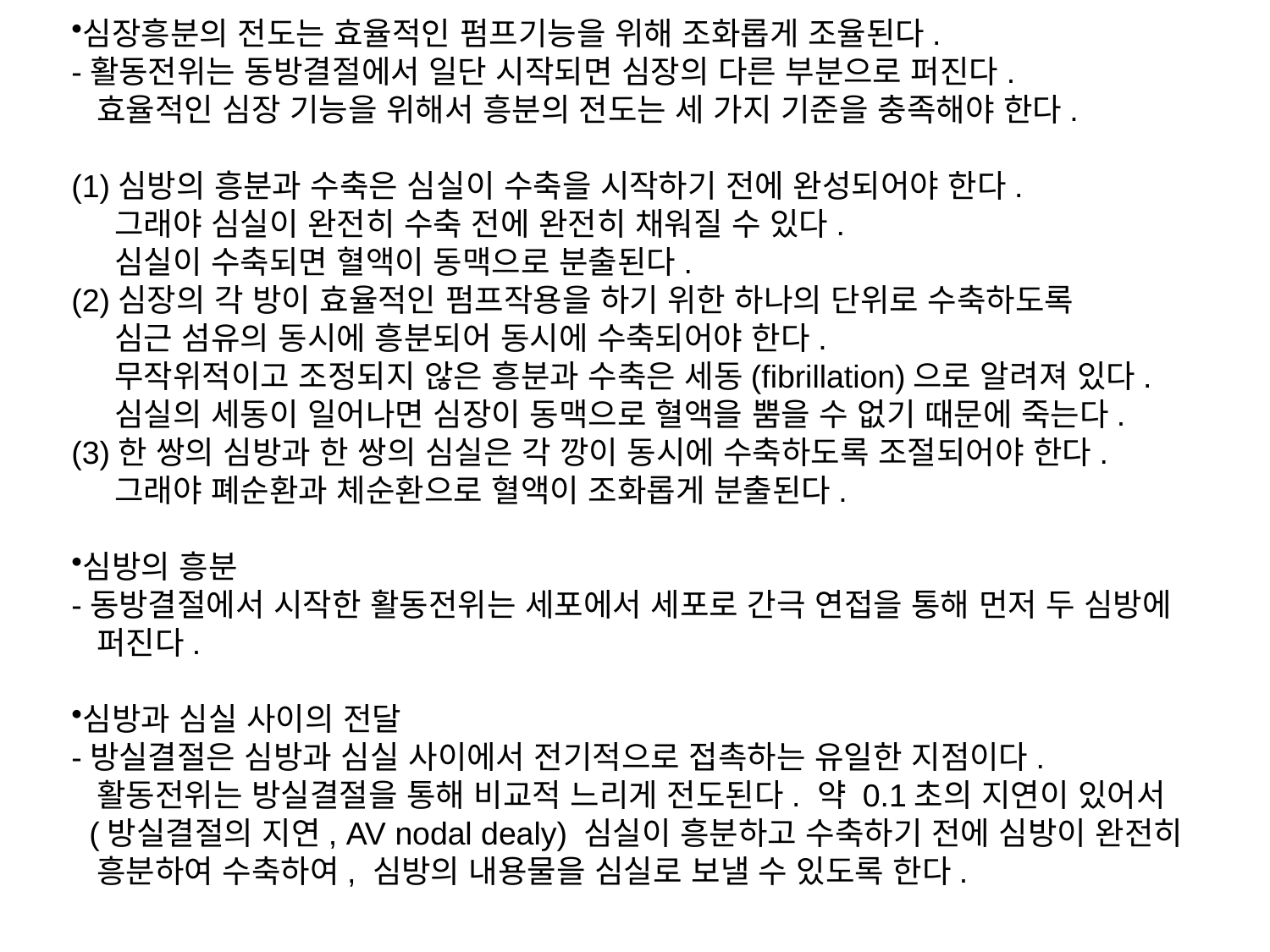

심장흥분의 전도는 효율적인 펌프기능을 위해 조화롭게 조율된다.
-활동전위는 동방결절에서 일단 시작되면 심장의 다른 부분으로 퍼진다.
  효율적인 심장 기능을 위해서 흥분의 전도는 세 가지 기준을 충족해야 한다.

(1)심방의 흥분과 수축은 심실이 수축을 시작하기 전에 완성되어야 한다.
    그래야 심실이 완전히 수축 전에 완전히 채워질 수 있다.
    심실이 수축되면 혈액이 동맥으로 분출된다.
(2)심장의 각 방이 효율적인 펌프작용을 하기 위한 하나의 단위로 수축하도록
    심근 섬유의 동시에 흥분되어 동시에 수축되어야 한다.
    무작위적이고 조정되지 않은 흥분과 수축은 세동(fibrillation)으로 알려져 있다.
    심실의 세동이 일어나면 심장이 동맥으로 혈액을 뿜을 수 없기 때문에 죽는다.
(3)한 쌍의 심방과 한 쌍의 심실은 각 깡이 동시에 수축하도록 조절되어야 한다.
    그래야 폐순환과 체순환으로 혈액이 조화롭게 분출된다.

심방의 흥분
-동방결절에서 시작한 활동전위는 세포에서 세포로 간극 연접을 통해 먼저 두 심방에
  퍼진다.

심방과 심실 사이의 전달
-방실결절은 심방과 심실 사이에서 전기적으로 접촉하는 유일한 지점이다.
  활동전위는 방실결절을 통해 비교적 느리게 전도된다. 약 0.1초의 지연이 있어서
  (방실결절의 지연, AV nodal dealy) 심실이 흥분하고 수축하기 전에 심방이 완전히
  흥분하여 수축하여, 심방의 내용물을 심실로 보낼 수 있도록 한다.